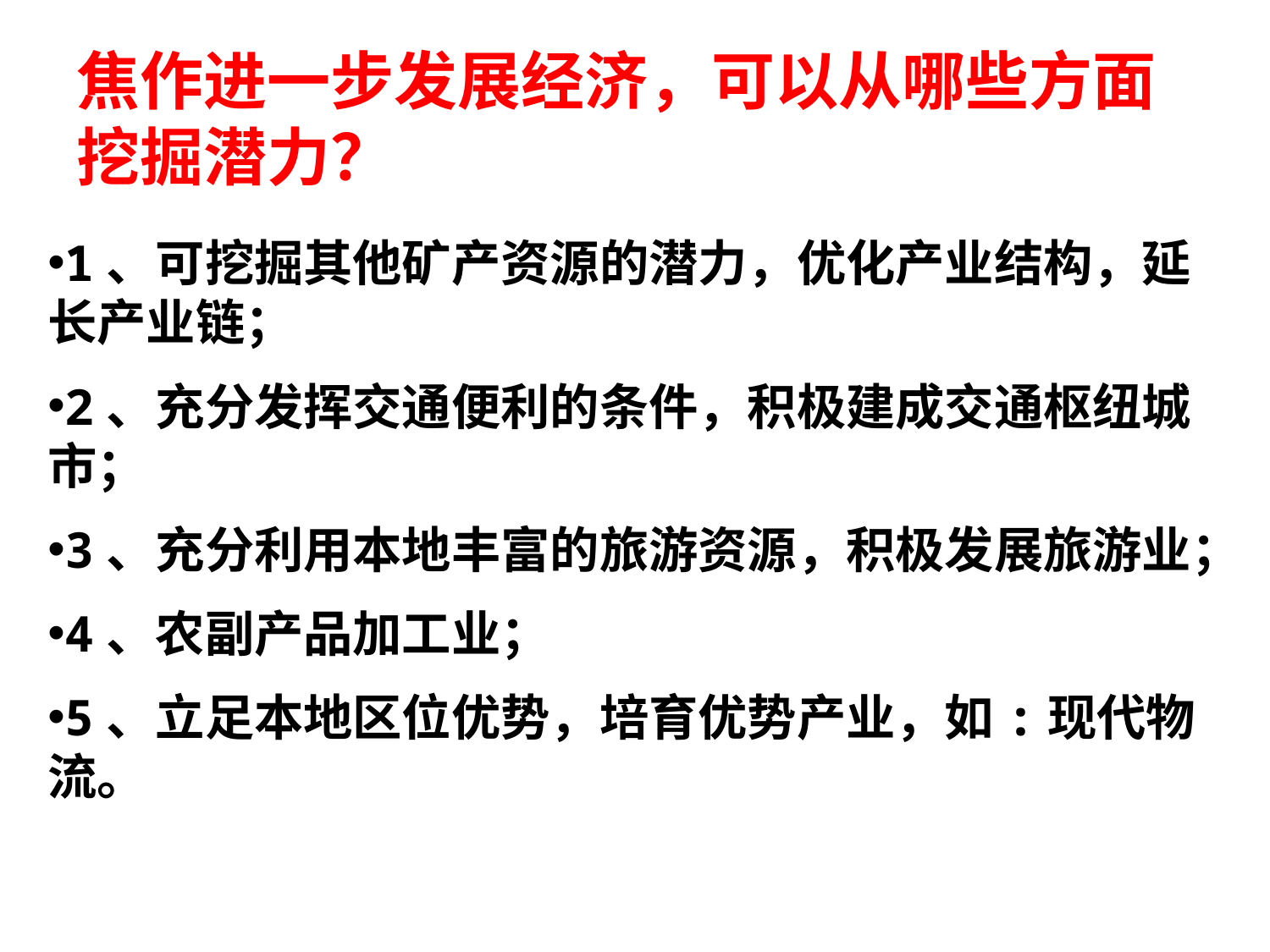

# 焦作进一步发展经济，可以从哪些方面挖掘潜力？
1、可挖掘其他矿产资源的潜力，优化产业结构，延长产业链；
2、充分发挥交通便利的条件，积极建成交通枢纽城市；
3、充分利用本地丰富的旅游资源，积极发展旅游业；
4、农副产品加工业；
5、立足本地区位优势，培育优势产业，如:现代物流。